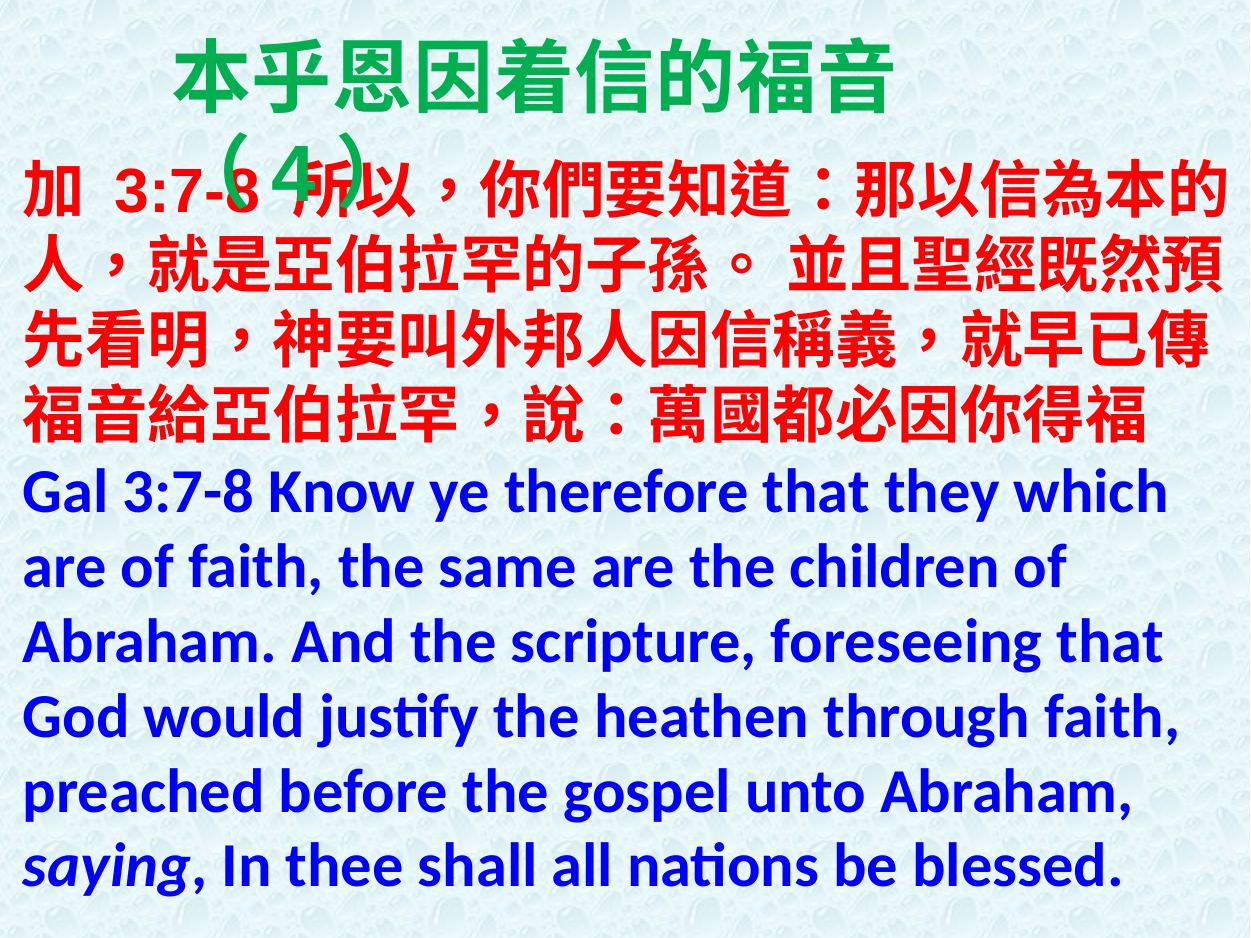

本乎恩因着信的福音（4）
加 3:7-8 所以，你們要知道：那以信為本的人，就是亞伯拉罕的子孫。 並且聖經既然預先看明，神要叫外邦人因信稱義，就早已傳福音給亞伯拉罕，說：萬國都必因你得福 Gal 3:7-8 Know ye therefore that they which are of faith, the same are the children of Abraham. And the scripture, foreseeing that God would justify the heathen through faith, preached before the gospel unto Abraham, saying, In thee shall all nations be blessed.